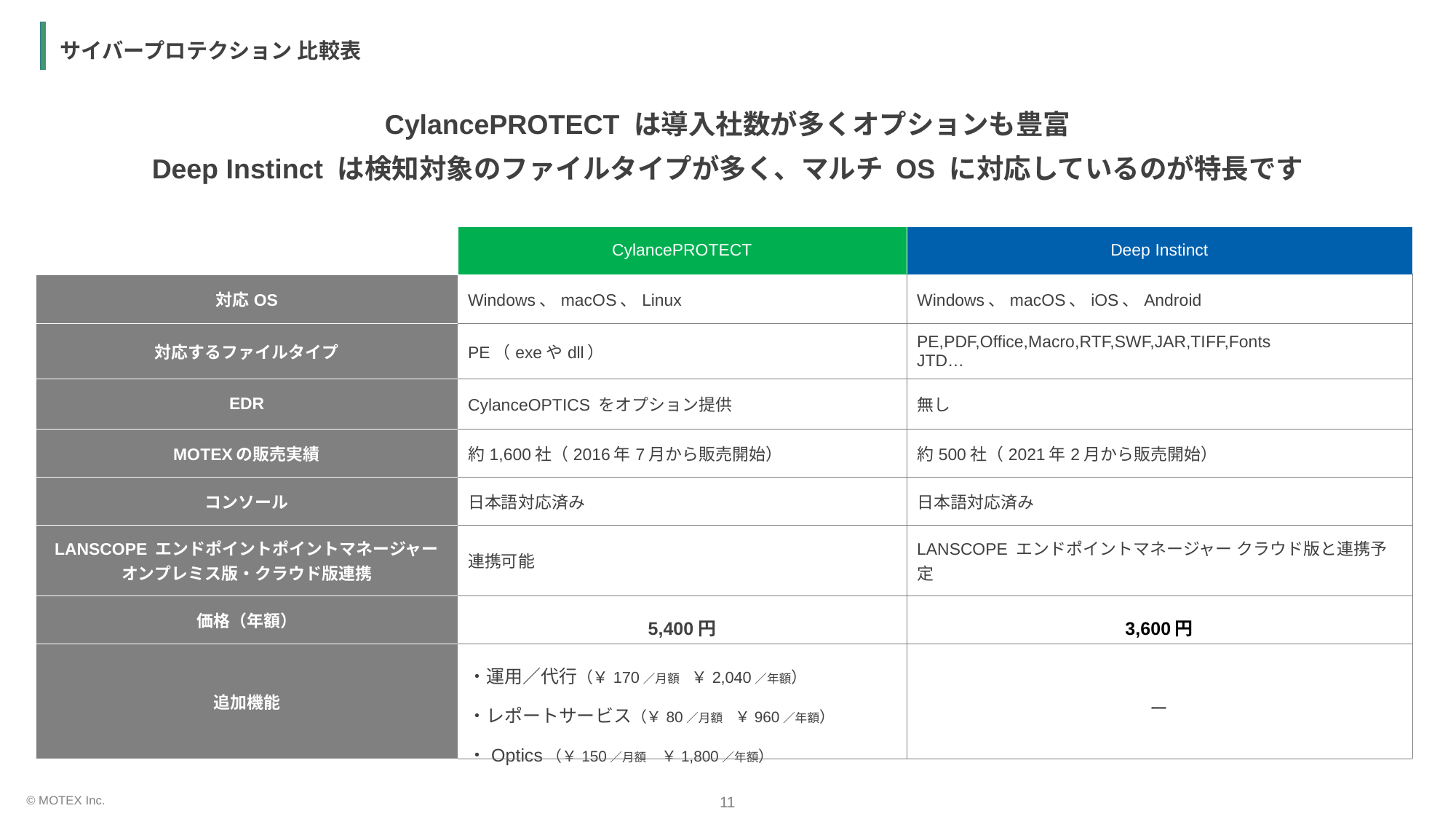

サイバープロテクション 比較表
CylancePROTECT は導入社数が多くオプションも豊富
Deep Instinct は検知対象のファイルタイプが多く、マルチ OS に対応しているのが特長です

| ​ | CylancePROTECT​ | Deep Instinct​ |
| --- | --- | --- |
| 対応OS​ | Windows、macOS、Linux​ | Windows、macOS、iOS、Android​ |
| 対応するファイルタイプ​ | PE​（exeやdll） | PE,PDF,Office,Macro,RTF​,SWF,JAR,TIFF,Fonts JTD…​ |
| EDR​ | CylanceOPTICS をオプション提供​ | 無し​ |
| MOTEXの販売実績​ | 約1,600社（2016年7月から販売開始）​ | 約500社（2021年2月から販売開始）​ |
| コンソール​ | 日本語対応済み​ | 日本語対応済み​ |
| LANSCOPE エンドポイントポイントマネージャー オンプレミス版・クラウド版連携​ | 連携可能​ | LANSCOPE エンドポイントマネージャー クラウド版と連携予定​ |
| 価格（年額） | 5,400円 | 3,600円 |
| 追加機能 | ・運用／代行（￥170／月額　￥2,040／年額） ・レポートサービス（￥80／月額　￥960／年額） ・Optics（￥150／月額　￥1,800／年額） | ー |